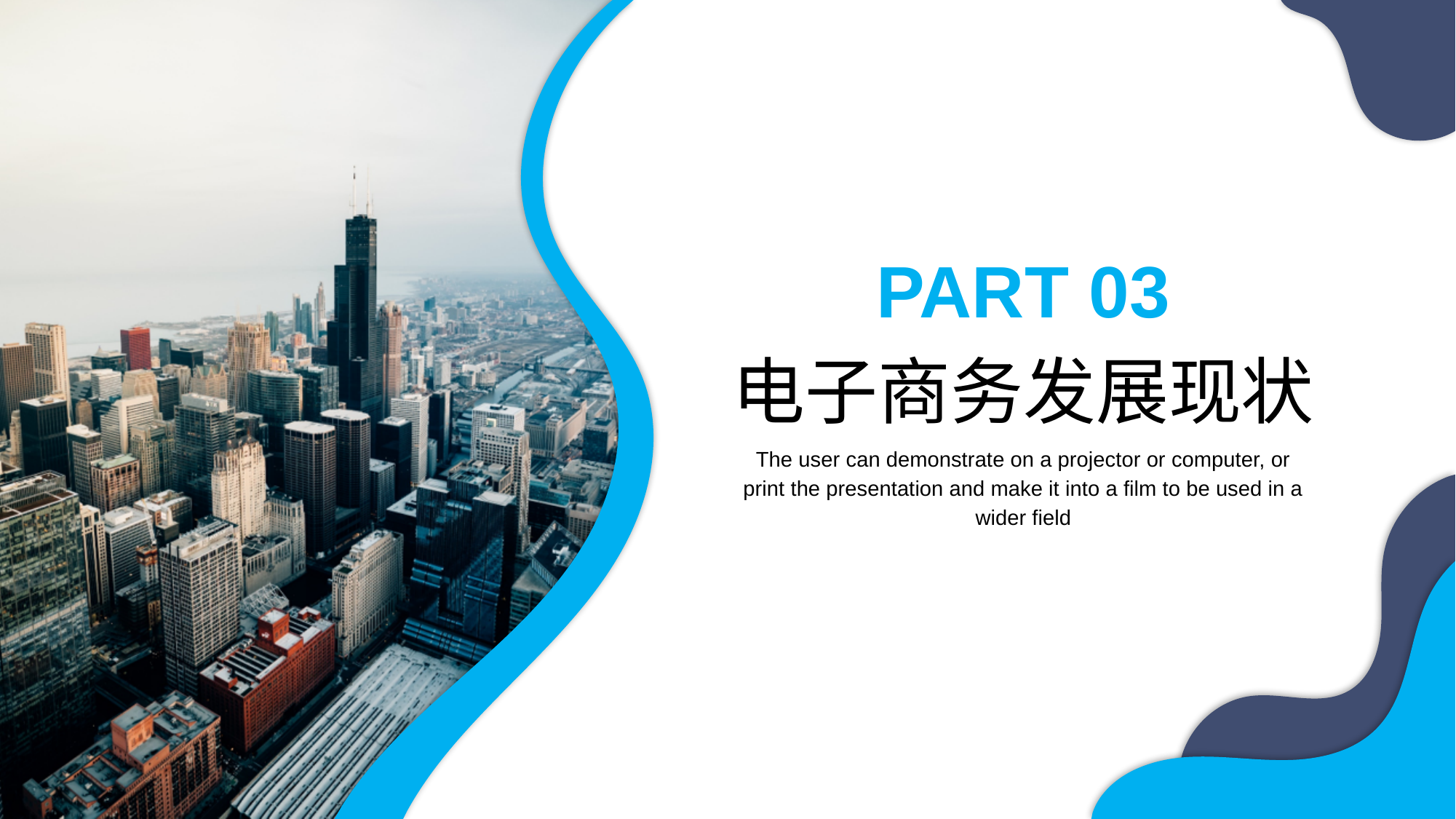

PART 03
电子商务发展现状
The user can demonstrate on a projector or computer, or print the presentation and make it into a film to be used in a wider field